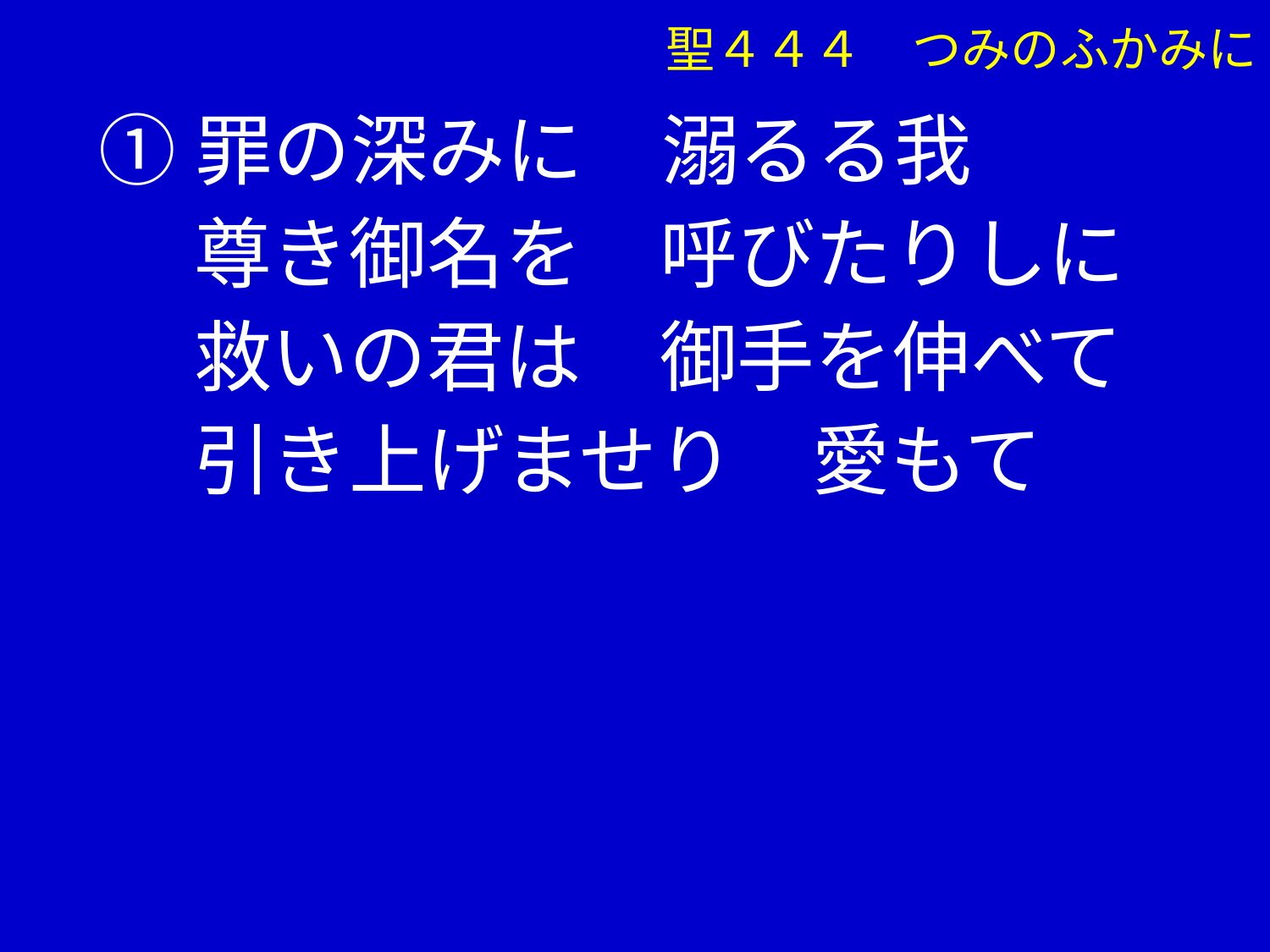

①罪の深みに　溺るる我
　 尊き御名を　呼びたりしに
　 救いの君は　御手を伸べて
　 引き上げませり　愛もて
聖４４４　つみのふかみに